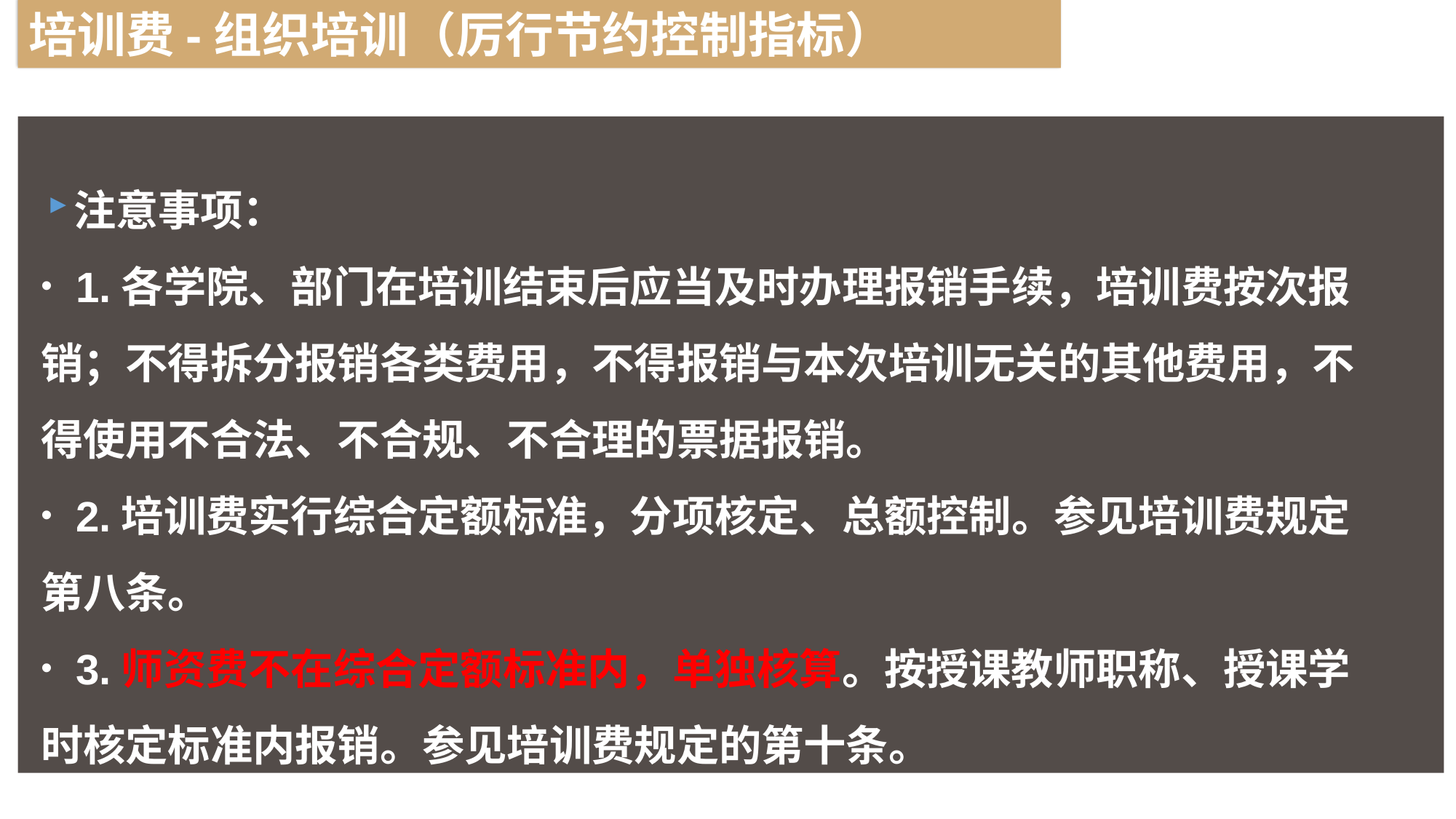

培训费-组织培训（厉行节约控制指标）

注意事项：
  1.各学院、部门在培训结束后应当及时办理报销手续，培训费按次报销；不得拆分报销各类费用，不得报销与本次培训无关的其他费用，不得使用不合法、不合规、不合理的票据报销。
  2.培训费实行综合定额标准，分项核定、总额控制。参见培训费规定第八条。
  3.师资费不在综合定额标准内，单独核算。按授课教师职称、授课学时核定标准内报销。参见培训费规定的第十条。
指因业务需要的临时用款，如职工预借的差旅费等。